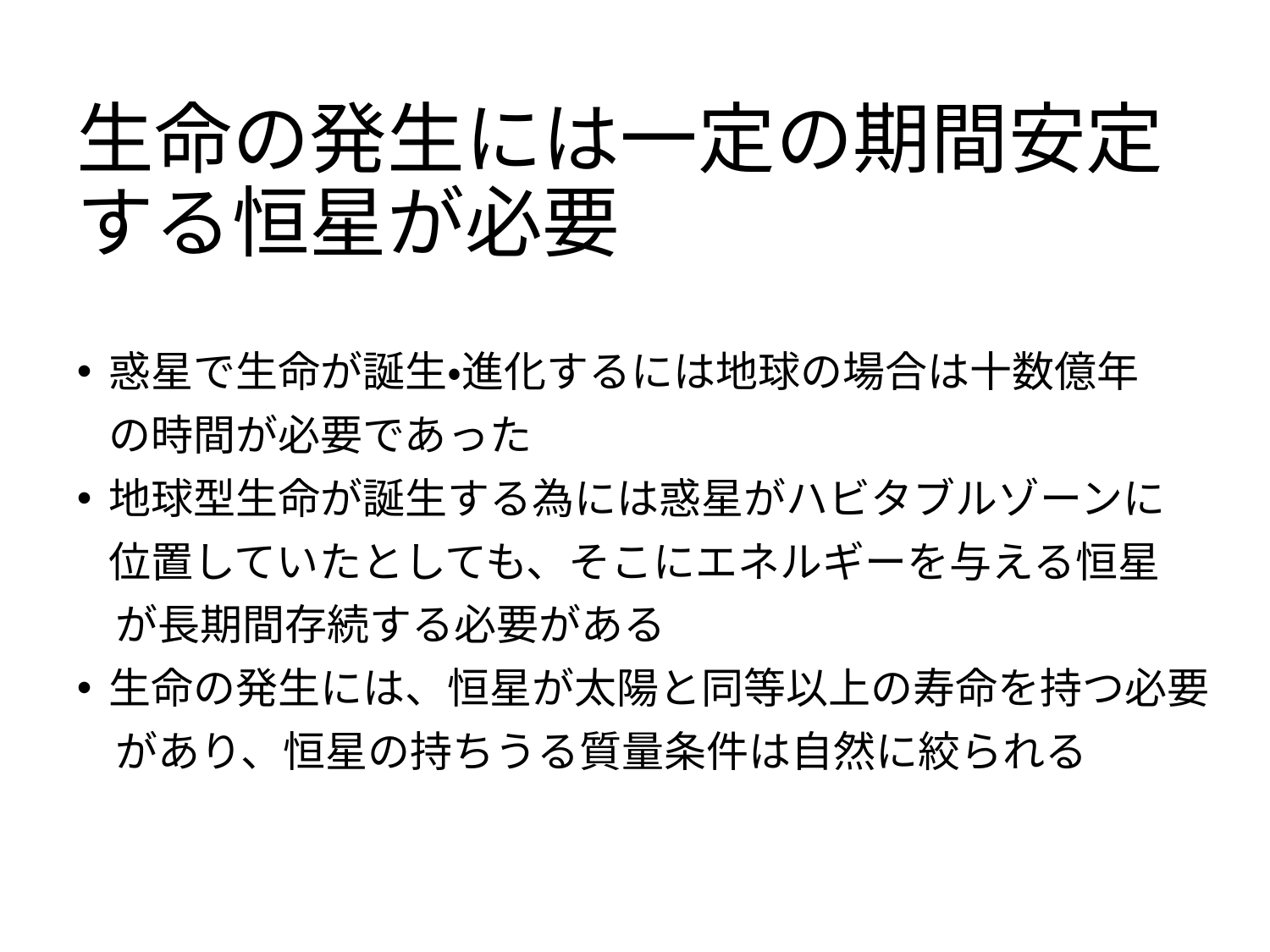

# 生命の発生には一定の期間安定する恒星が必要
惑星で生命が誕生・進化するには地球の場合は十数億年
          の時間が必要であった
地球型生命が誕生する為には惑星がハビタブルゾーンに
          位置していたとしても、そこにエネルギーを与える恒星
   が長期間存続する必要がある
生命の発生には、恒星が太陽と同等以上の寿命を持つ必要
   があり、恒星の持ちうる質量条件は自然に絞られる